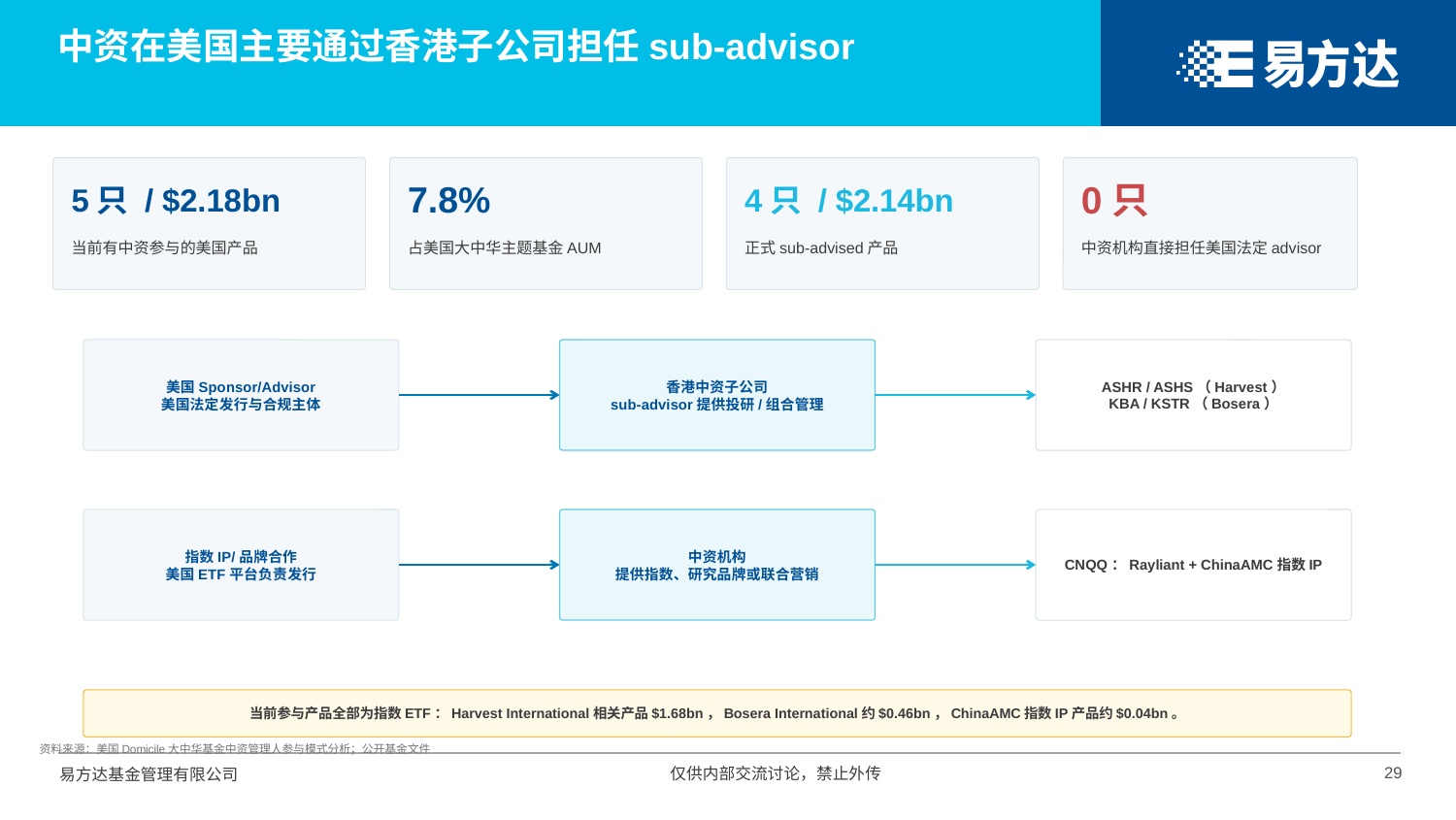

中资在美国主要通过香港子公司担任sub-advisor

5只 / $2.18bn
7.8%
4只 / $2.14bn
0只
当前有中资参与的美国产品
占美国大中华主题基金AUM
正式sub-advised产品
中资机构直接担任美国法定advisor

美国Sponsor/Advisor
美国法定发行与合规主体
香港中资子公司
sub-advisor提供投研/组合管理
ASHR / ASHS（Harvest）
KBA / KSTR（Bosera）

指数IP/品牌合作
美国ETF平台负责发行
中资机构
提供指数、研究品牌或联合营销
CNQQ：Rayliant + ChinaAMC指数IP

当前参与产品全部为指数ETF：Harvest International相关产品$1.68bn，Bosera International约$0.46bn，ChinaAMC指数IP产品约$0.04bn。
资料来源：美国Domicile大中华基金中资管理人参与模式分析；公开基金文件